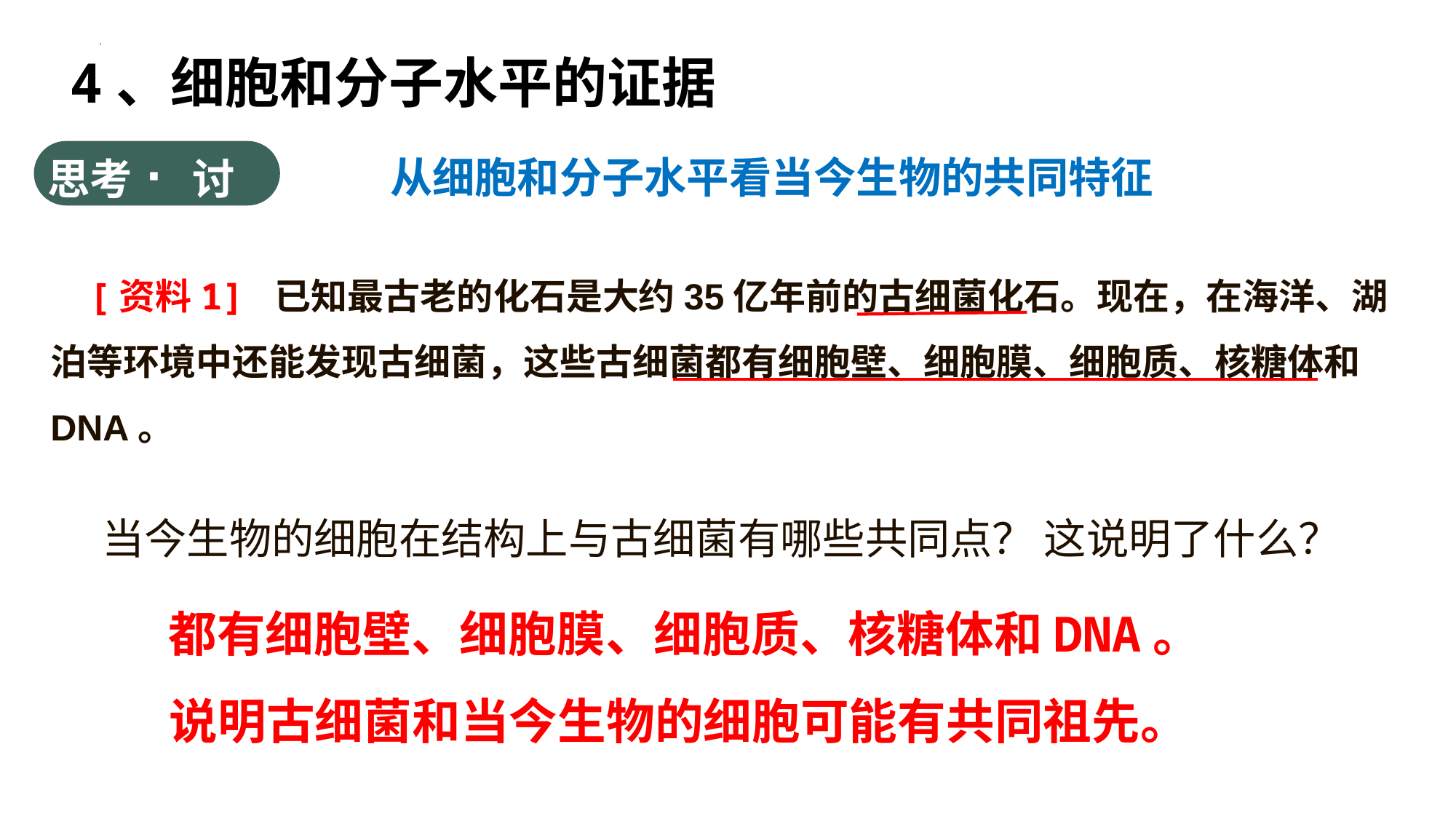

4、细胞和分子水平的证据
从细胞和分子水平看当今生物的共同特征
思考 · 讨论

    [资料1] 已知最古老的化石是大约35亿年前的古细菌化石。现在，在海洋、湖泊等环境中还能发现古细菌，这些古细菌都有细胞壁、细胞膜、细胞质、核糖体和DNA。
当今生物的细胞在结构上与古细菌有哪些共同点？ 这说明了什么？
     都有细胞壁、细胞膜、细胞质、核糖体和DNA。
     说明古细菌和当今生物的细胞可能有共同祖先。